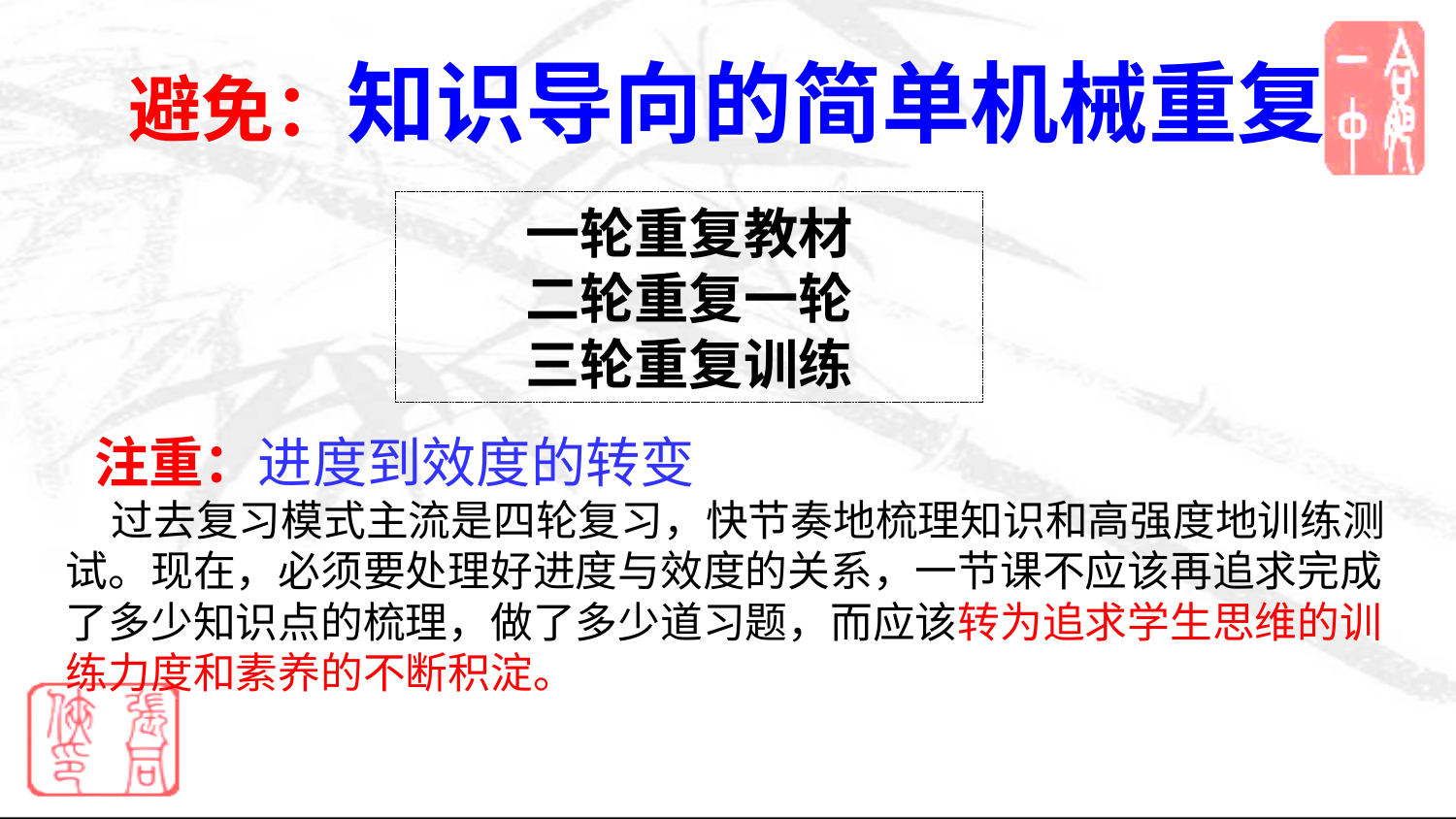

# 避免：知识导向的简单机械重复
一轮重复教材
二轮重复一轮
三轮重复训练
注重：进度到效度的转变
 过去复习模式主流是四轮复习，快节奏地梳理知识和高强度地训练测试。现在，必须要处理好进度与效度的关系，一节课不应该再追求完成了多少知识点的梳理，做了多少道习题，而应该转为追求学生思维的训练力度和素养的不断积淀。